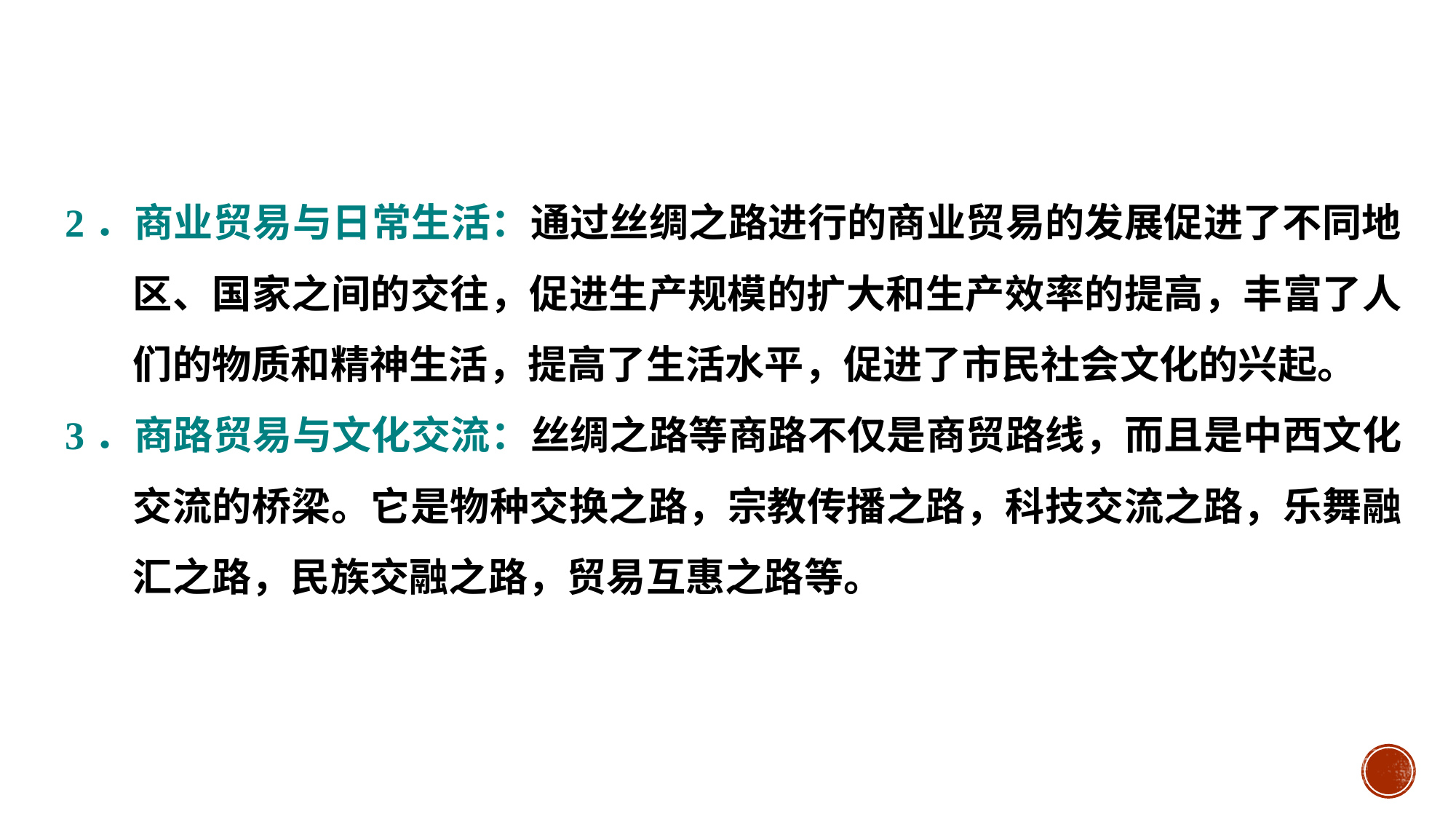

#
2．商业贸易与日常生活：通过丝绸之路进行的商业贸易的发展促进了不同地区、国家之间的交往，促进生产规模的扩大和生产效率的提高，丰富了人们的物质和精神生活，提高了生活水平，促进了市民社会文化的兴起。
3．商路贸易与文化交流：丝绸之路等商路不仅是商贸路线，而且是中西文化交流的桥梁。它是物种交换之路，宗教传播之路，科技交流之路，乐舞融汇之路，民族交融之路，贸易互惠之路等。